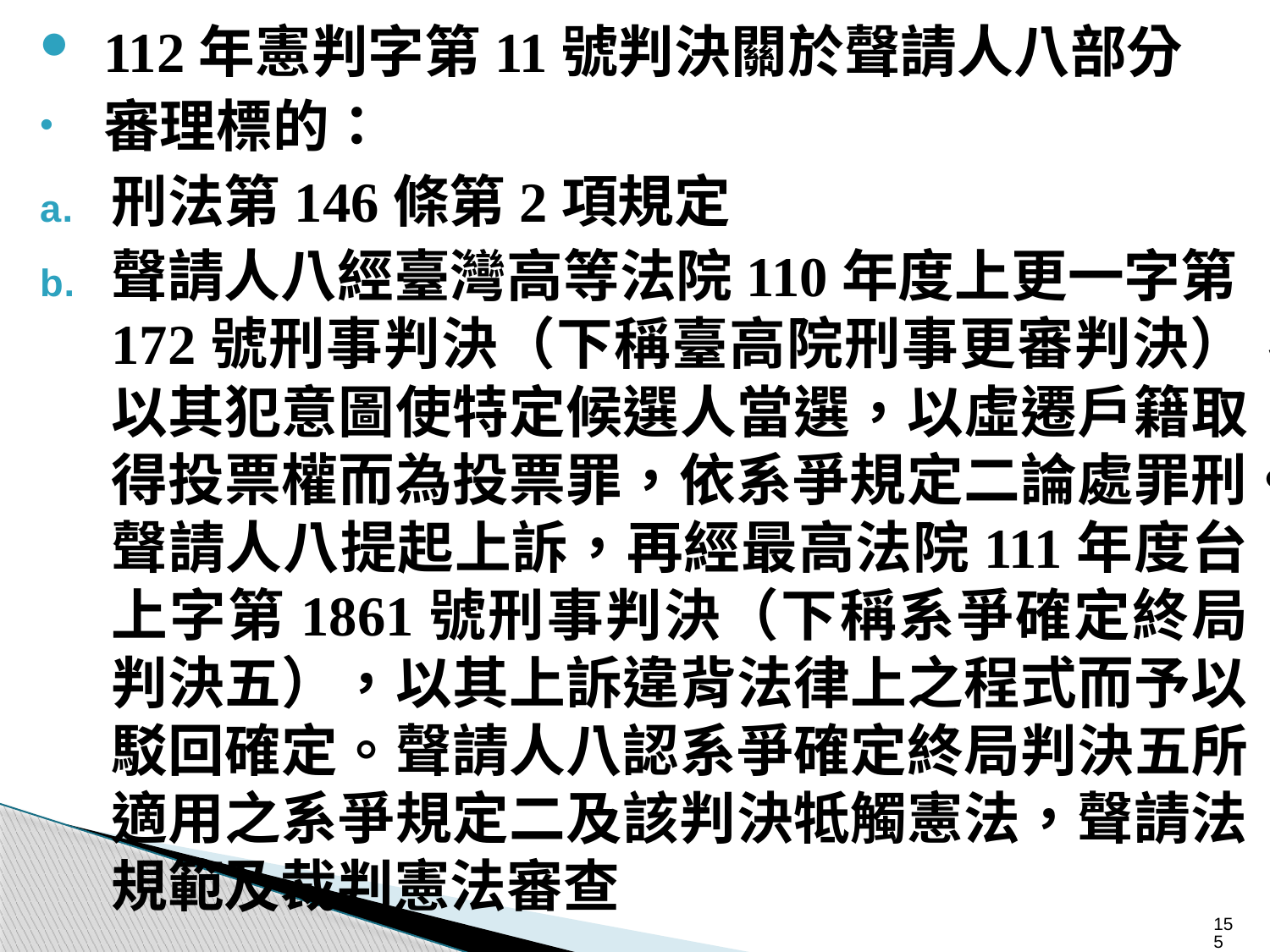

112年憲判字第11號判決關於聲請人八部分
審理標的：
刑法第146條第2項規定
聲請人八經臺灣高等法院110年度上更一字第172號刑事判決（下稱臺高院刑事更審判決），以其犯意圖使特定候選人當選，以虛遷戶籍取得投票權而為投票罪，依系爭規定二論處罪刑。聲請人八提起上訴，再經最高法院111年度台上字第1861號刑事判決（下稱系爭確定終局判決五），以其上訴違背法律上之程式而予以駁回確定。聲請人八認系爭確定終局判決五所適用之系爭規定二及該判決牴觸憲法，聲請法規範及裁判憲法審查
155